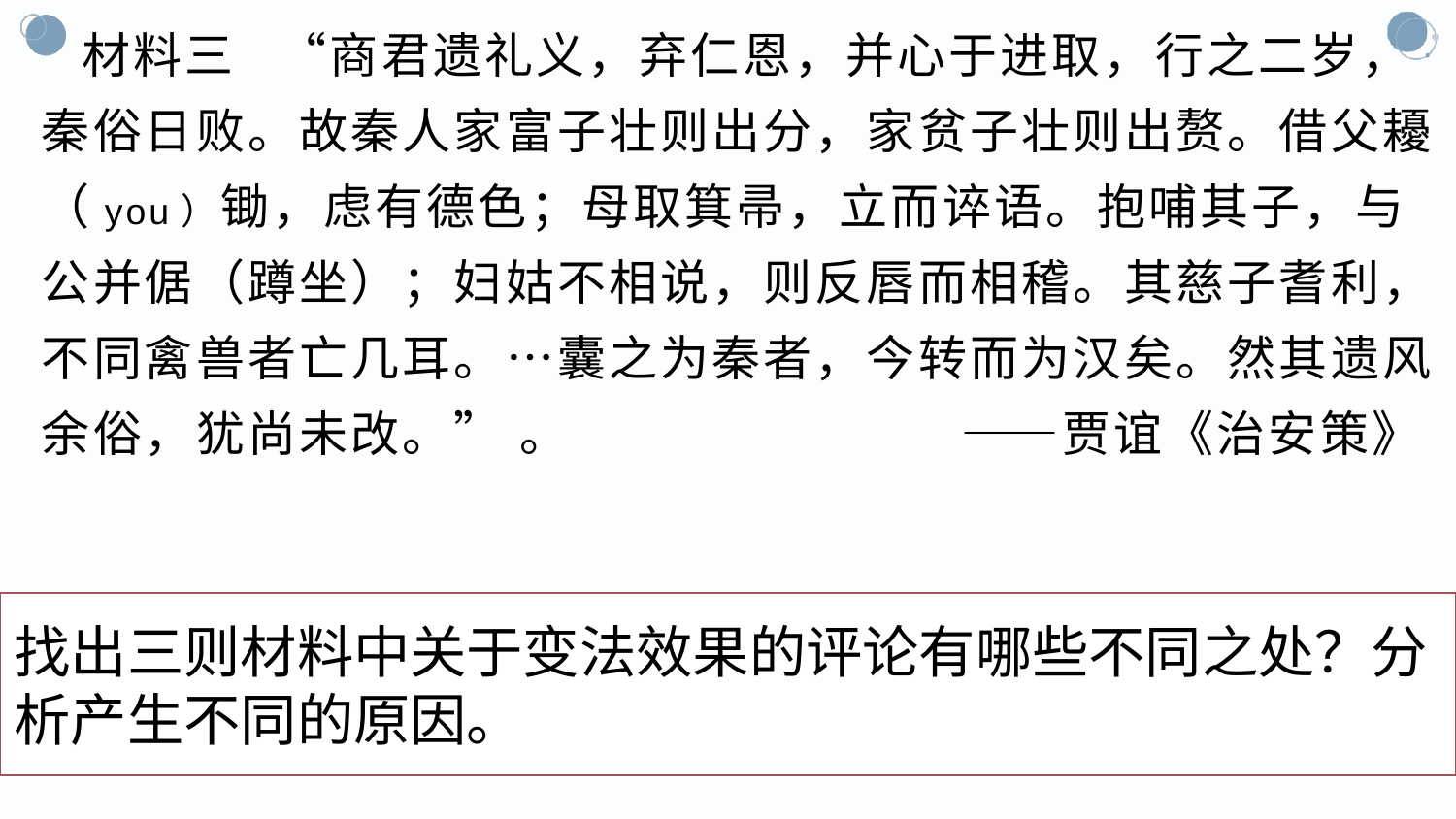

材料三   “商君遗礼义，弃仁恩，并心于进取，行之二岁，秦俗日败。故秦人家富子壮则出分，家贫子壮则出赘。借父耰（you）锄，虑有德色；母取箕帚，立而谇语。抱哺其子，与公并倨（蹲坐）；妇姑不相说，则反唇而相稽。其慈子耆利，不同禽兽者亡几耳。…囊之为秦者，今转而为汉矣。然其遗风余俗，犹尚未改。” 。                            ——贾谊《治安策》
找出三则材料中关于变法效果的评论有哪些不同之处？分析产生不同的原因。